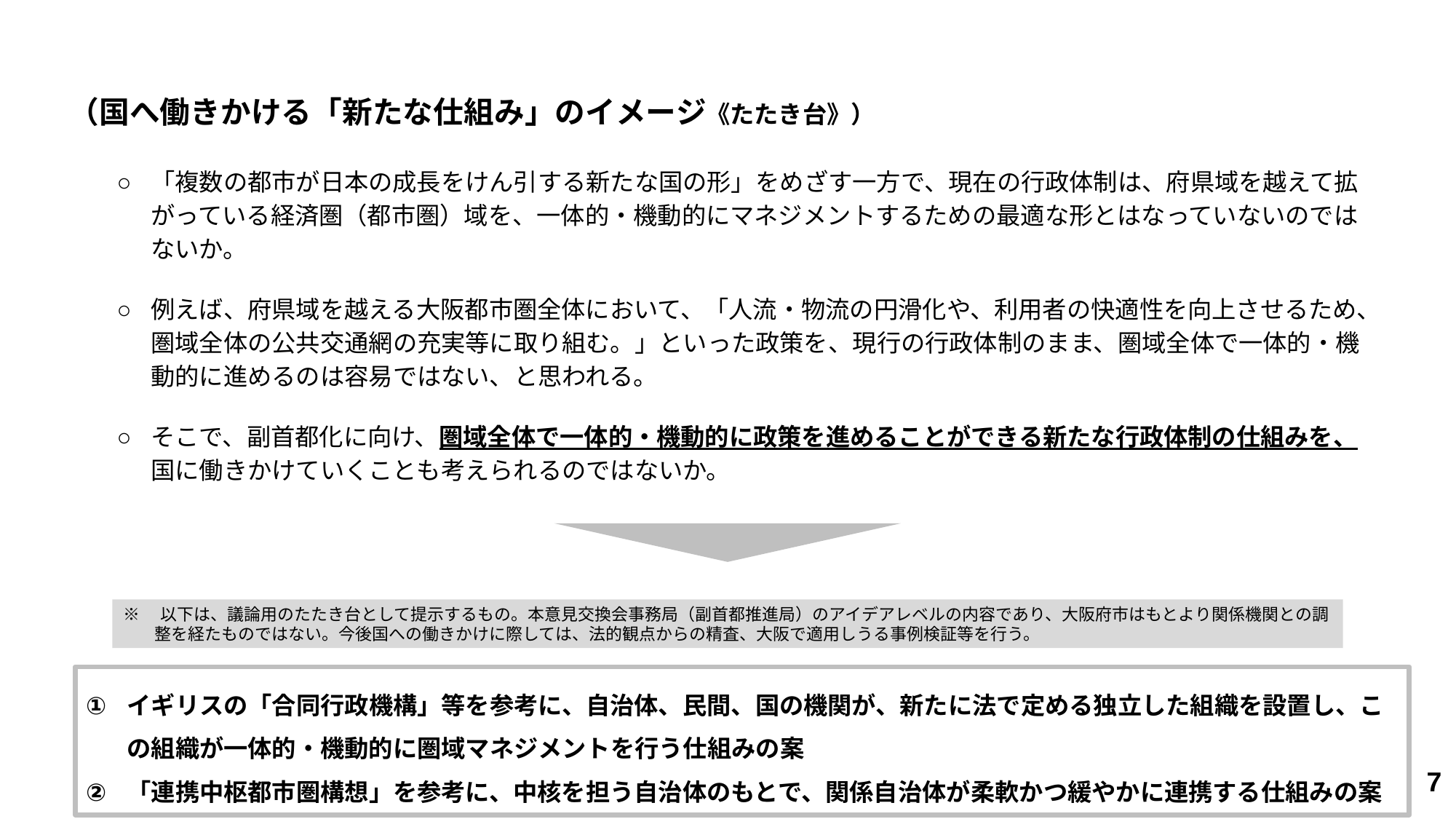

（国へ働きかける「新たな仕組み」のイメージ《たたき台》）
「複数の都市が日本の成長をけん引する新たな国の形」をめざす一方で、現在の行政体制は、府県域を越えて拡がっている経済圏（都市圏）域を、一体的・機動的にマネジメントするための最適な形とはなっていないのではないか。
例えば、府県域を越える大阪都市圏全体において、「人流・物流の円滑化や、利用者の快適性を向上させるため、圏域全体の公共交通網の充実等に取り組む。」といった政策を、現行の行政体制のまま、圏域全体で一体的・機動的に進めるのは容易ではない、と思われる。
そこで、副首都化に向け、圏域全体で一体的・機動的に政策を進めることができる新たな行政体制の仕組みを、国に働きかけていくことも考えられるのではないか。

※　以下は、議論用のたたき台として提示するもの。本意見交換会事務局（副首都推進局）のアイデアレベルの内容であり、大阪府市はもとより関係機関との調整を経たものではない。今後国への働きかけに際しては、法的観点からの精査、大阪で適用しうる事例検証等を行う。
イギリスの「合同行政機構」等を参考に、自治体、民間、国の機関が、新たに法で定める独立した組織を設置し、この組織が一体的・機動的に圏域マネジメントを行う仕組みの案
「連携中枢都市圏構想」を参考に、中核を担う自治体のもとで、関係自治体が柔軟かつ緩やかに連携する仕組みの案
7